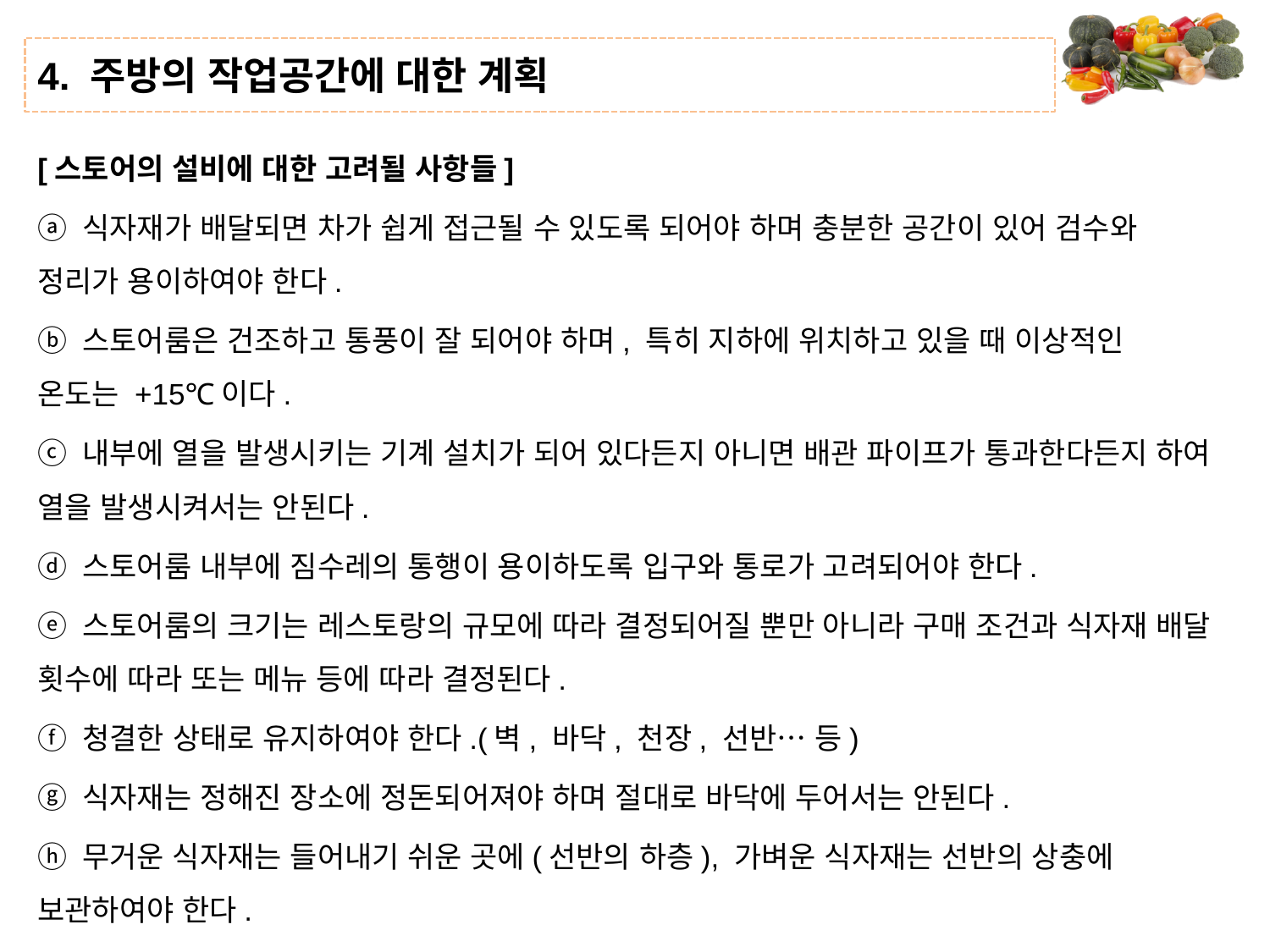

# 4. 주방의 작업공간에 대한 계획
[스토어의 설비에 대한 고려될 사항들]
ⓐ 식자재가 배달되면 차가 쉽게 접근될 수 있도록 되어야 하며 충분한 공간이 있어 검수와 정리가 용이하여야 한다.
ⓑ 스토어룸은 건조하고 통풍이 잘 되어야 하며, 특히 지하에 위치하고 있을 때 이상적인 온도는 +15℃이다.
ⓒ 내부에 열을 발생시키는 기계 설치가 되어 있다든지 아니면 배관 파이프가 통과한다든지 하여 열을 발생시켜서는 안된다.
ⓓ 스토어룸 내부에 짐수레의 통행이 용이하도록 입구와 통로가 고려되어야 한다.
ⓔ 스토어룸의 크기는 레스토랑의 규모에 따라 결정되어질 뿐만 아니라 구매 조건과 식자재 배달 횟수에 따라 또는 메뉴 등에 따라 결정된다.
ⓕ 청결한 상태로 유지하여야 한다.(벽, 바닥, 천장, 선반… 등)
ⓖ 식자재는 정해진 장소에 정돈되어져야 하며 절대로 바닥에 두어서는 안된다.
ⓗ 무거운 식자재는 들어내기 쉬운 곳에(선반의 하층), 가벼운 식자재는 선반의 상충에 보관하여야 한다.